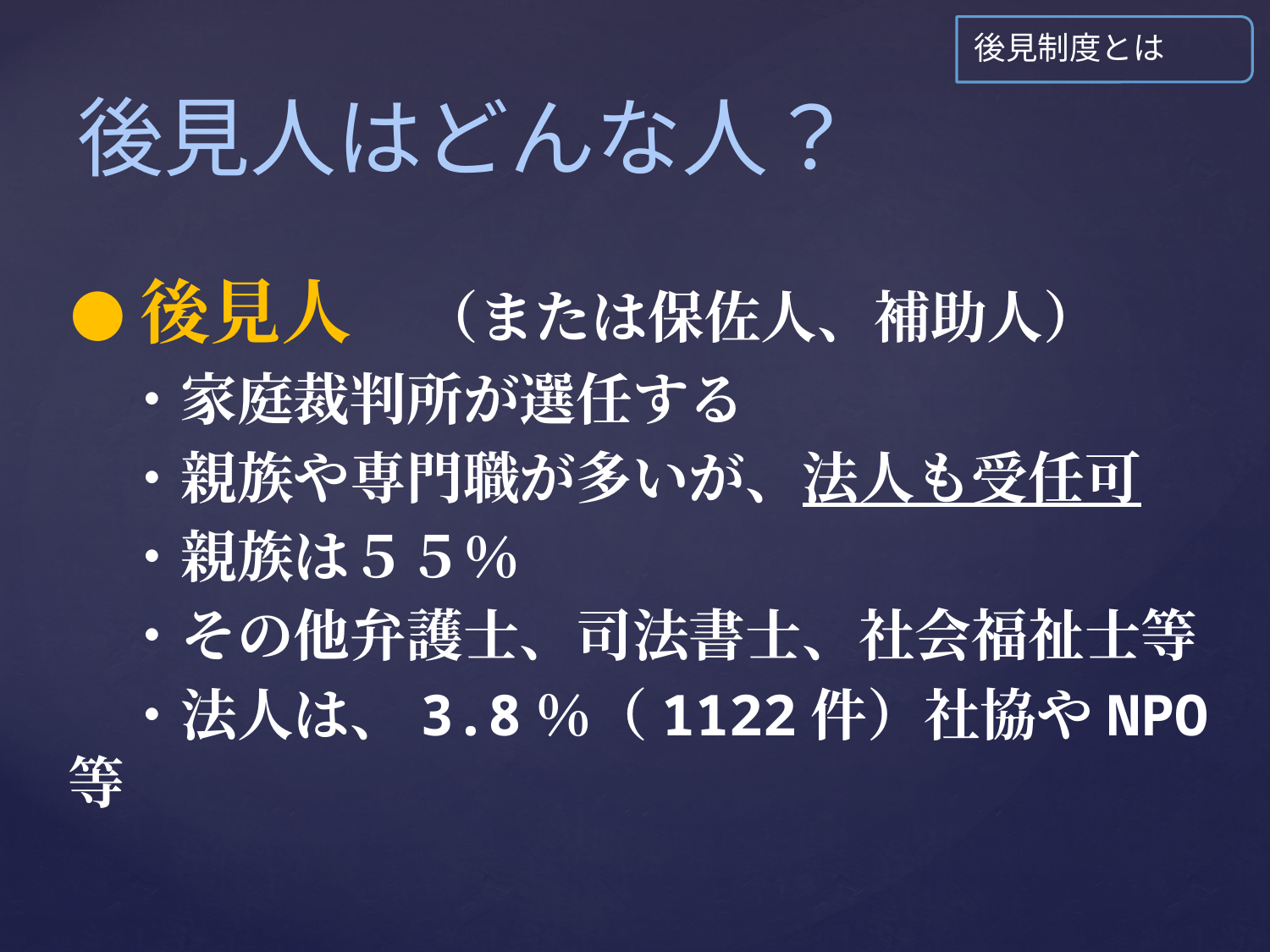

後見制度とは
# 後見人はどんな人？
●後見人　（または保佐人、補助人）
　・家庭裁判所が選任する
　・親族や専門職が多いが、法人も受任可
　・親族は５５％
　・その他弁護士、司法書士、社会福祉士等
　・法人は、3.8％（1122件）社協やNPO等